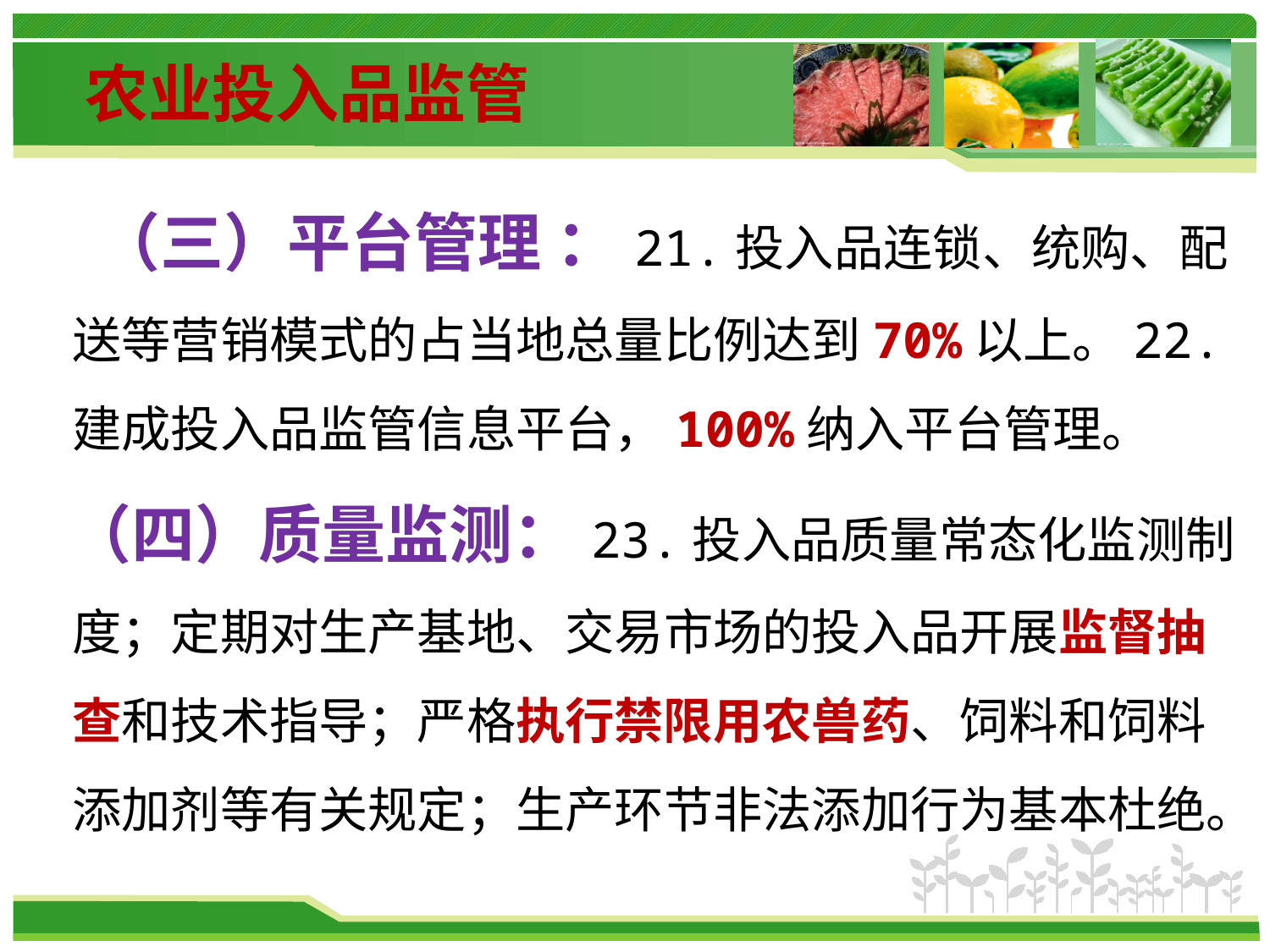

# 农业投入品监管
    （三）平台管理 ：21.投入品连锁、统购、配送等营销模式的占当地总量比例达到70%以上。22.建成投入品监管信息平台，100%纳入平台管理。
  （四）质量监测：23.投入品质量常态化监测制度；定期对生产基地、交易市场的投入品开展监督抽查和技术指导；严格执行禁限用农兽药、饲料和饲料添加剂等有关规定；生产环节非法添加行为基本杜绝。